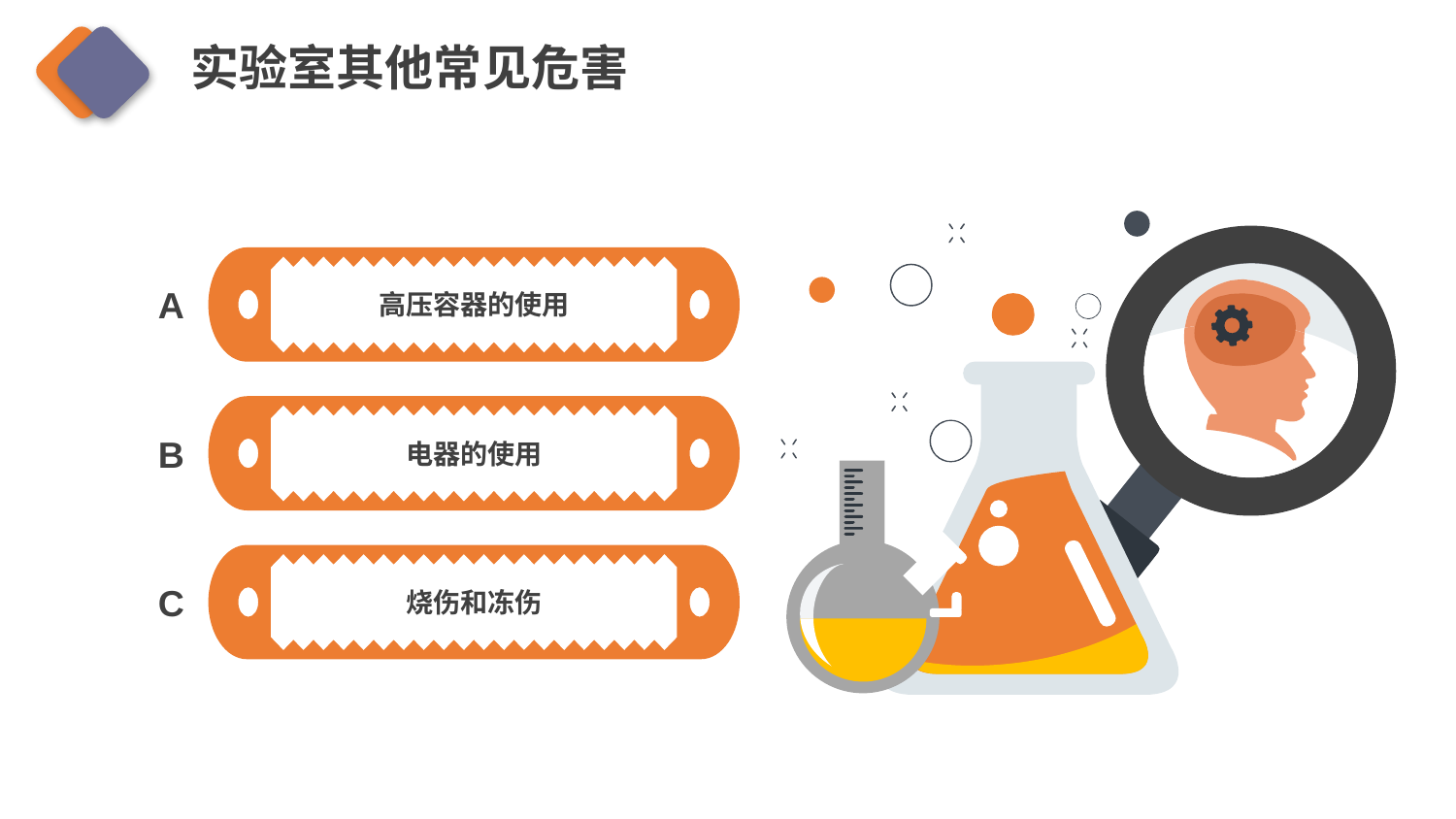

实验室其他常见危害

高压容器的使用
A

电器的使用
B

烧伤和冻伤
C